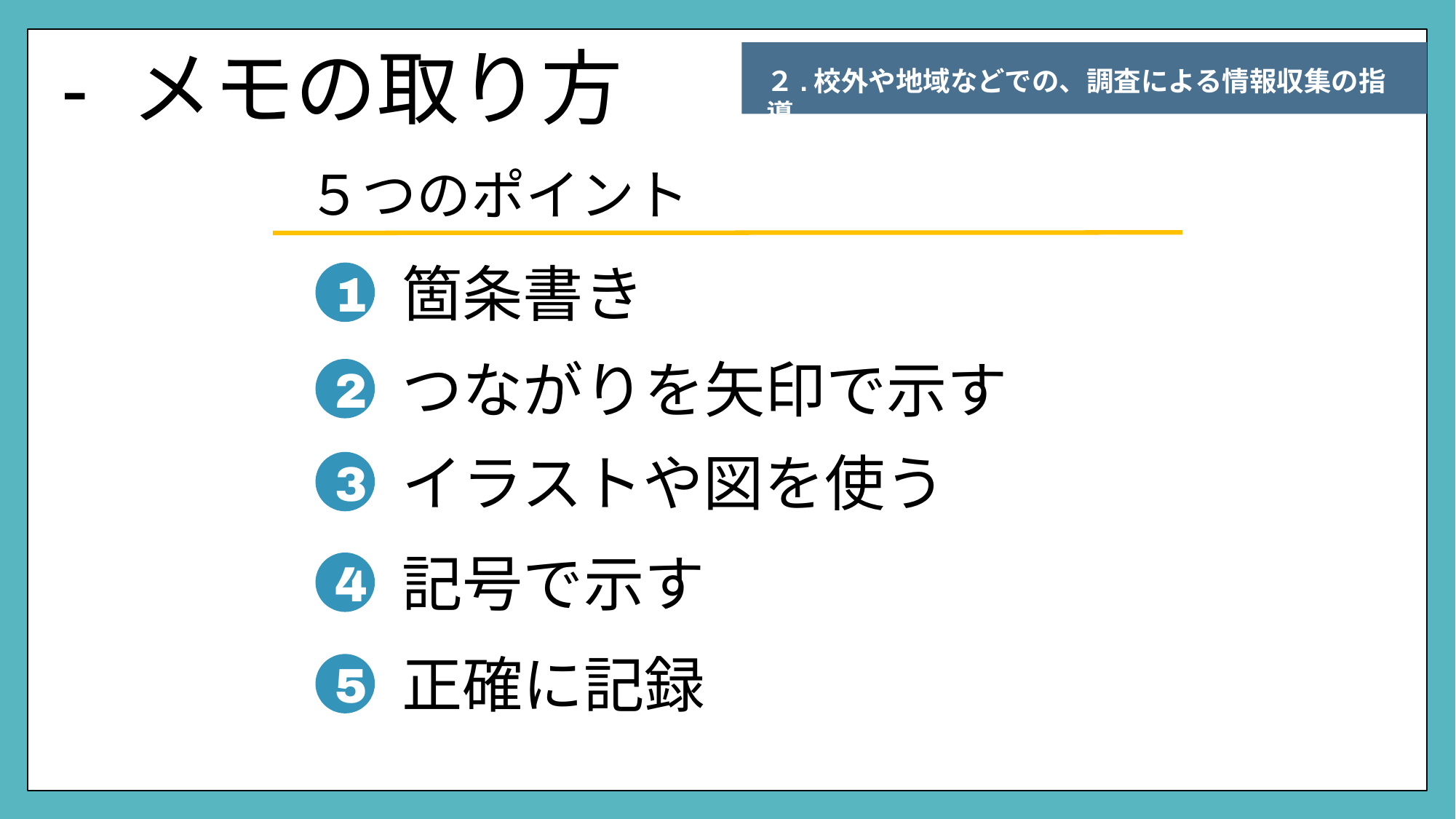

# - メモの取り方

２.校外や地域などでの、調査による情報収集の指導
５つのポイント
箇条書き
1
つながりを矢印で示す
2
イラストや図を使う
3
記号で示す
4
正確に記録
5